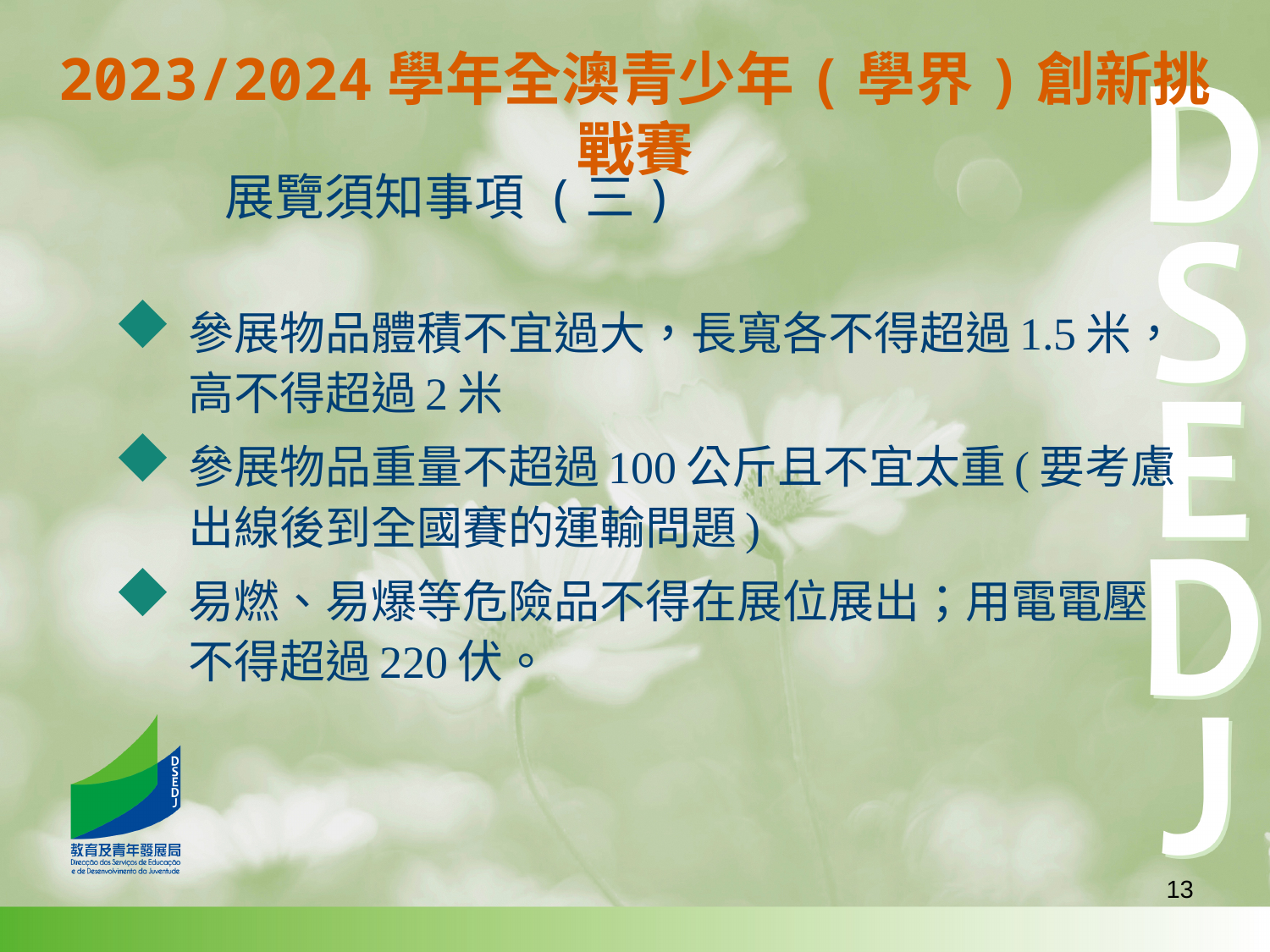

2023/2024學年全澳青少年(學界)創新挑戰賽
         展覽須知事項 (三)

參展物品體積不宜過大，長寬各不得超過1.5米，高不得超過2米
參展物品重量不超過100公斤且不宜太重(要考慮出線後到全國賽的運輸問題)
易燃、易爆等危險品不得在展位展出；用電電壓不得超過220伏。

13